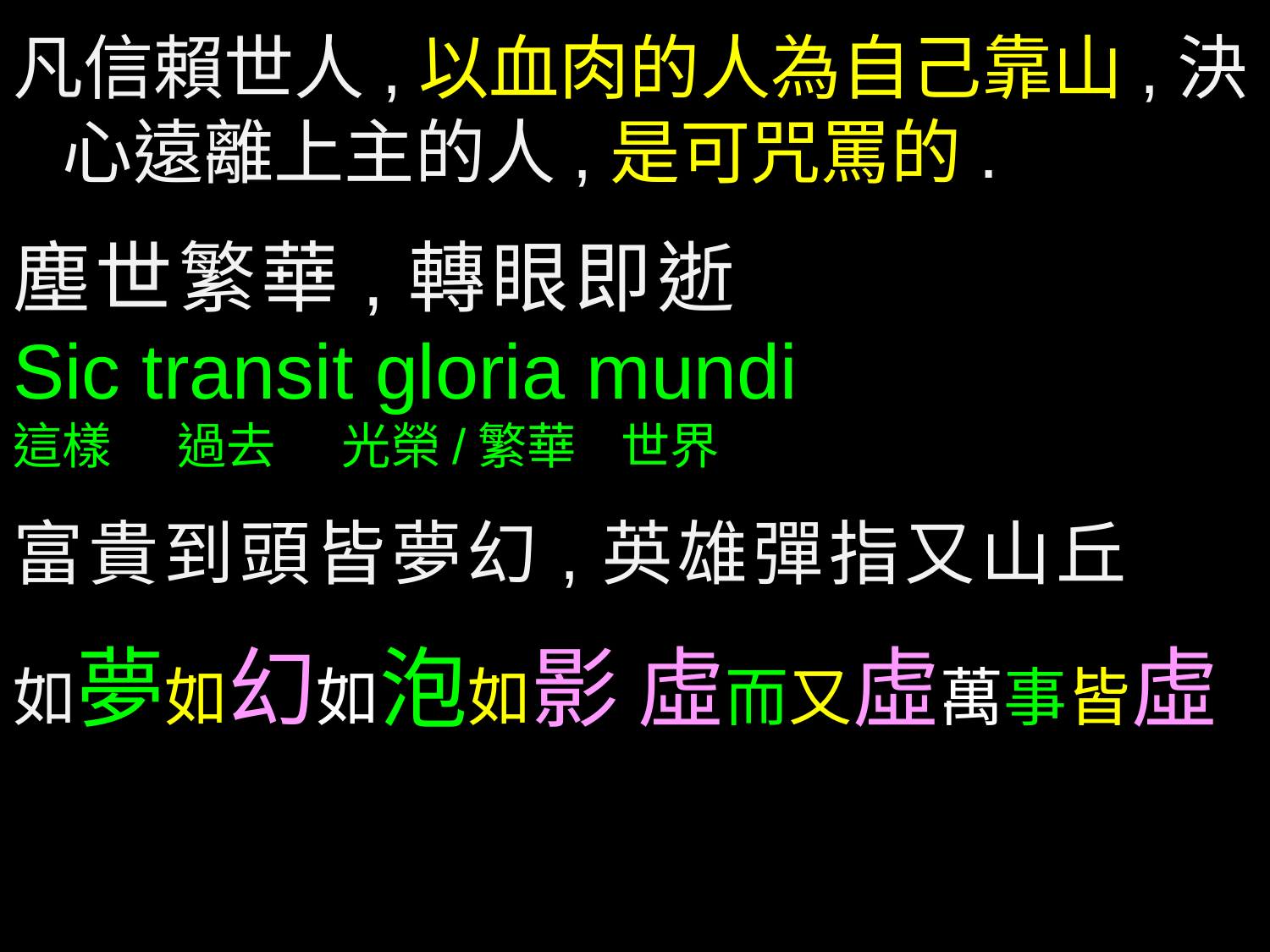

凡信賴世人,以血肉的人為自己靠山,決心遠離上主的人,是可咒罵的.
塵世繁華,轉眼即逝
Sic transit gloria mundi
這樣      過去      光榮/繁華    世界
富貴到頭皆夢幻,英雄彈指又山丘
如夢如幻如泡如影 虛而又虛萬事皆虛